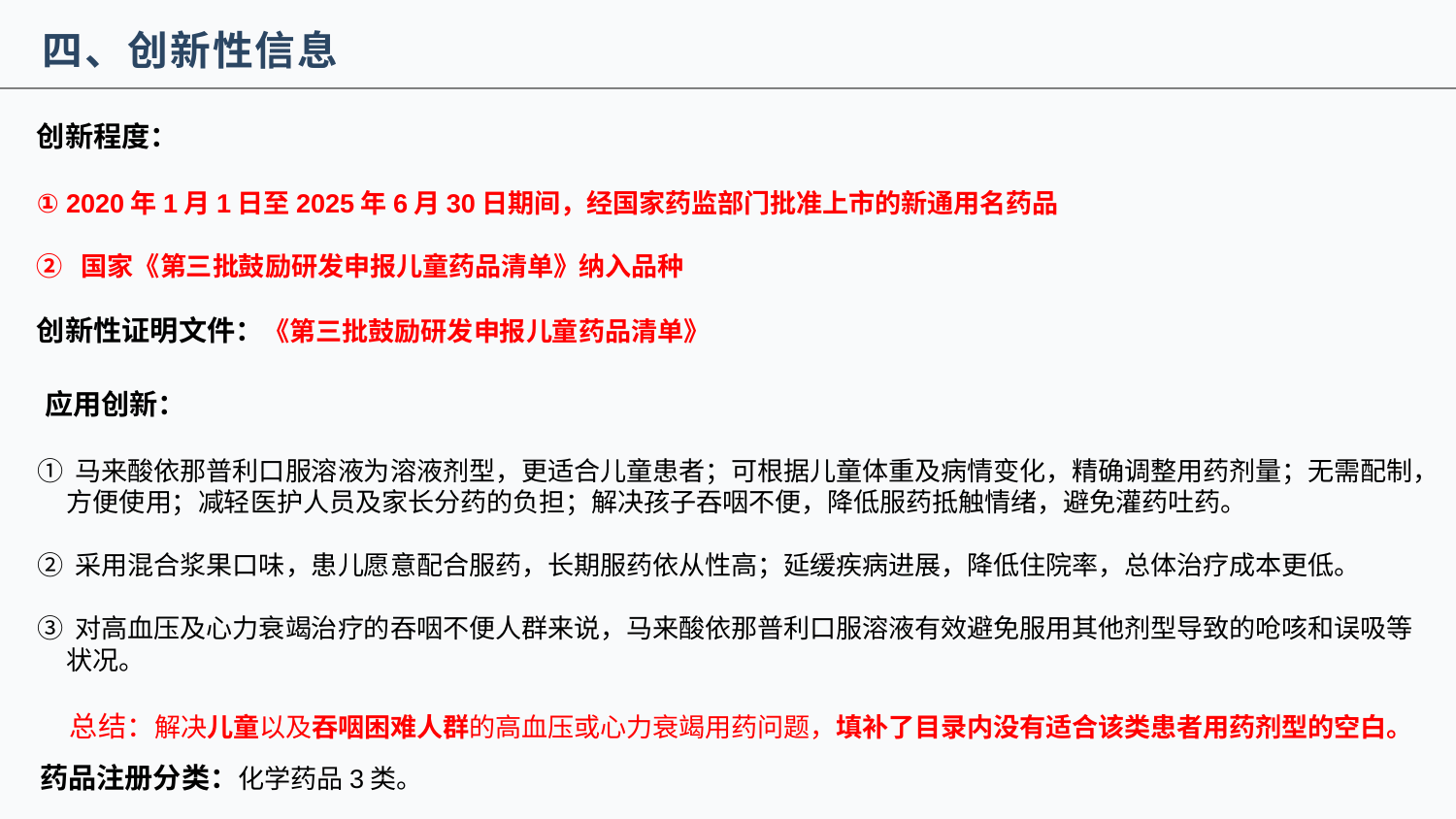

四、创新性信息

创新程度：

① 2020年1月1日至2025年6月30日期间，经国家药监部门批准上市的新通用名药品

②  国家《第三批鼓励研发申报儿童药品清单》纳入品种
创新性证明文件：《第三批鼓励研发申报儿童药品清单》
 应用创新：

 ① 马来酸依那普利口服溶液为溶液剂型，更适合儿童患者；可根据儿童体重及病情变化，精确调整用药剂量；无需配制，
     方便使用；减轻医护人员及家长分药的负担；解决孩子吞咽不便，降低服药抵触情绪，避免灌药吐药。

 ② 采用混合浆果口味，患儿愿意配合服药，长期服药依从性高；延缓疾病进展，降低住院率，总体治疗成本更低。

 ③ 对高血压及心力衰竭治疗的吞咽不便人群来说，马来酸依那普利口服溶液有效避免服用其他剂型导致的呛咳和误吸等
     状况。

     总结：解决儿童以及吞咽困难人群的高血压或心力衰竭用药问题，填补了目录内没有适合该类患者用药剂型的空白。

  药品注册分类：化学药品3类。